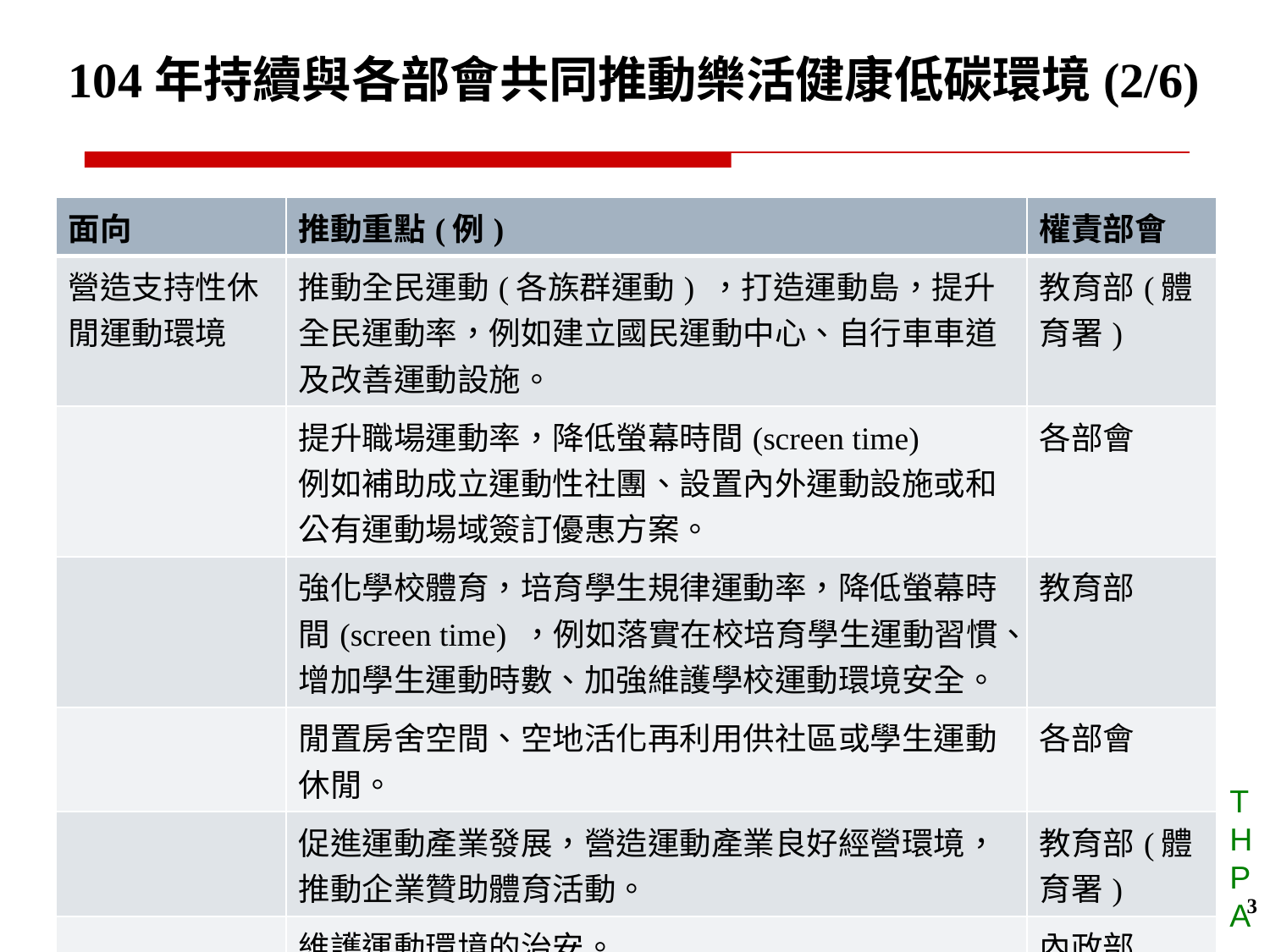

104年持續與各部會共同推動樂活健康低碳環境(2/6)
| 面向 | 推動重點(例) | 權責部會 |
| --- | --- | --- |
| 營造支持性休閒運動環境 | 推動全民運動(各族群運動) ，打造運動島，提升全民運動率，例如建立國民運動中心、自行車車道及改善運動設施。 | 教育部(體育署) |
|  | 提升職場運動率，降低螢幕時間(screen time) 例如補助成立運動性社團、設置內外運動設施或和公有運動場域簽訂優惠方案。 | 各部會 |
|  | 強化學校體育，培育學生規律運動率，降低螢幕時間(screen time) ，例如落實在校培育學生運動習慣、增加學生運動時數、加強維護學校運動環境安全。 | 教育部 |
|  | 閒置房舍空間、空地活化再利用供社區或學生運動休閒。 | 各部會 |
|  | 促進運動產業發展，營造運動產業良好經營環境，推動企業贊助體育活動。 | 教育部(體育署) |
|  | 維護運動環境的治安。 | 內政部 |
3